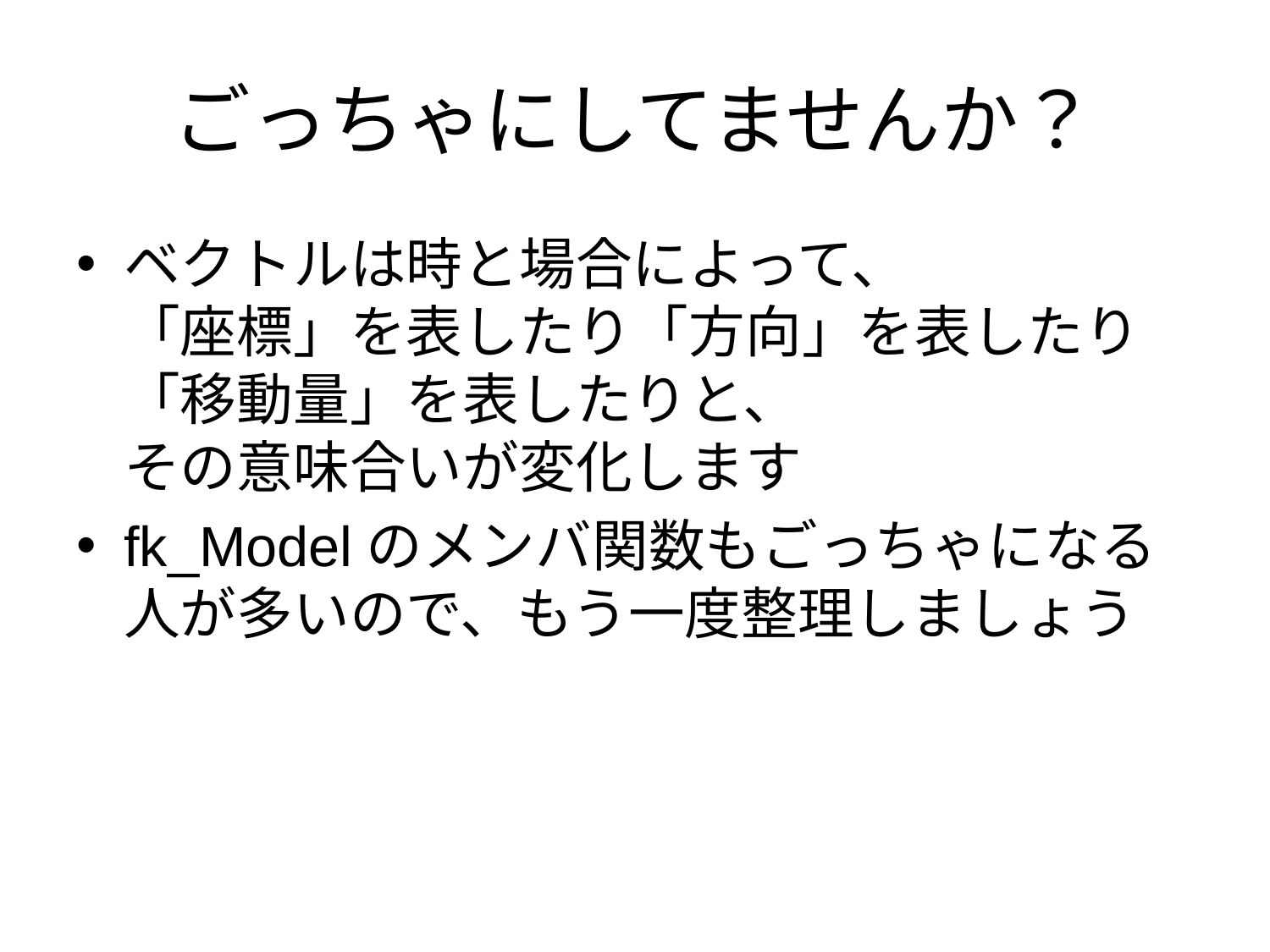

# ごっちゃにしてませんか？
ベクトルは時と場合によって、
「座標」を表したり「方向」を表したり「移動量」を表したりと、
その意味合いが変化します
fk_Modelのメンバ関数もごっちゃになる人が多いので、もう一度整理しましょう